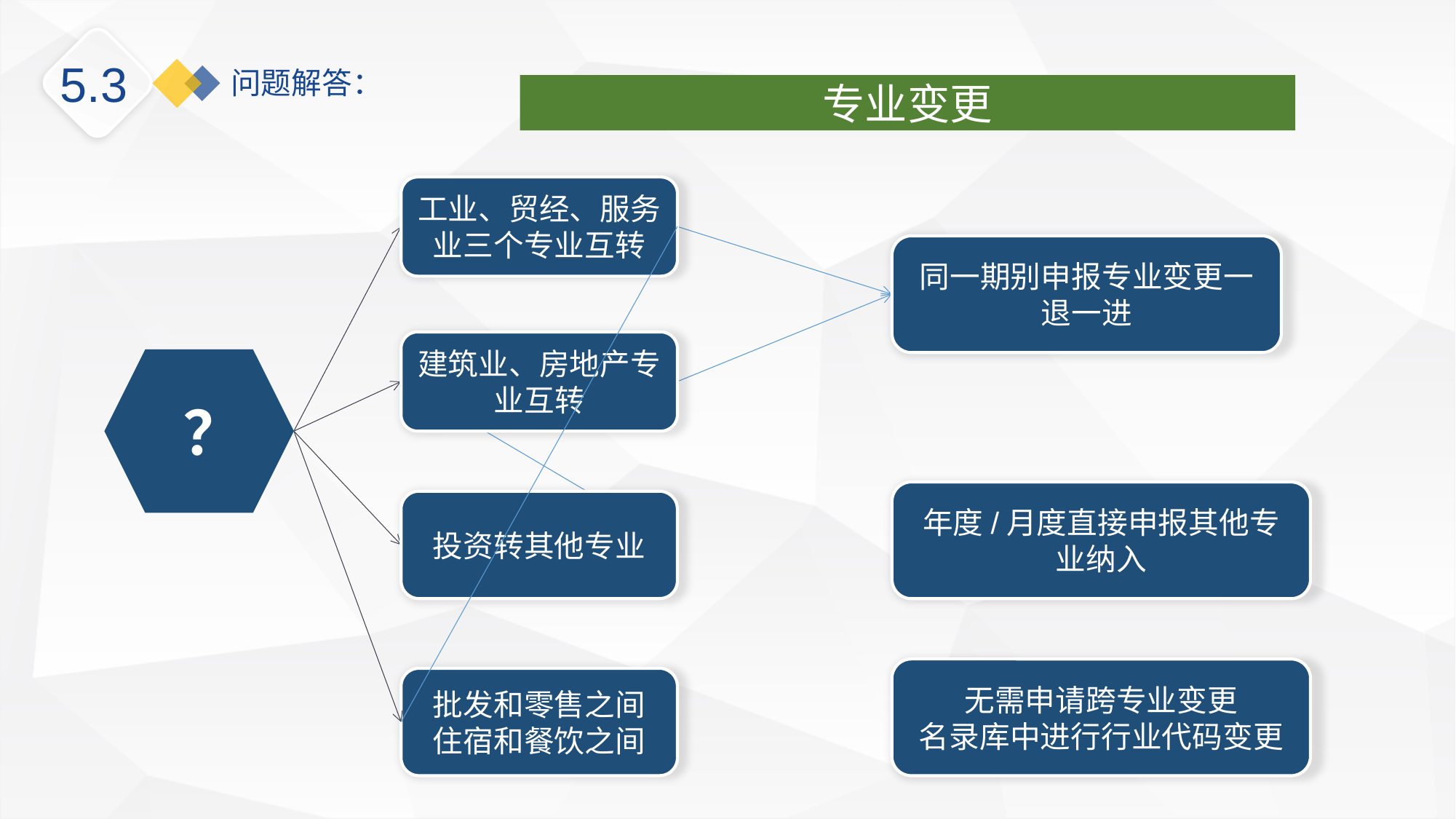

5.3
问题解答：

专业变更
工业、贸经、服务业三个专业互转
同一期别申报专业变更一退一进
建筑业、房地产专业互转
 ？
年度/月度直接申报其他专业纳入
投资转其他专业
无需申请跨专业变更
名录库中进行行业代码变更

批发和零售之间
住宿和餐饮之间

61